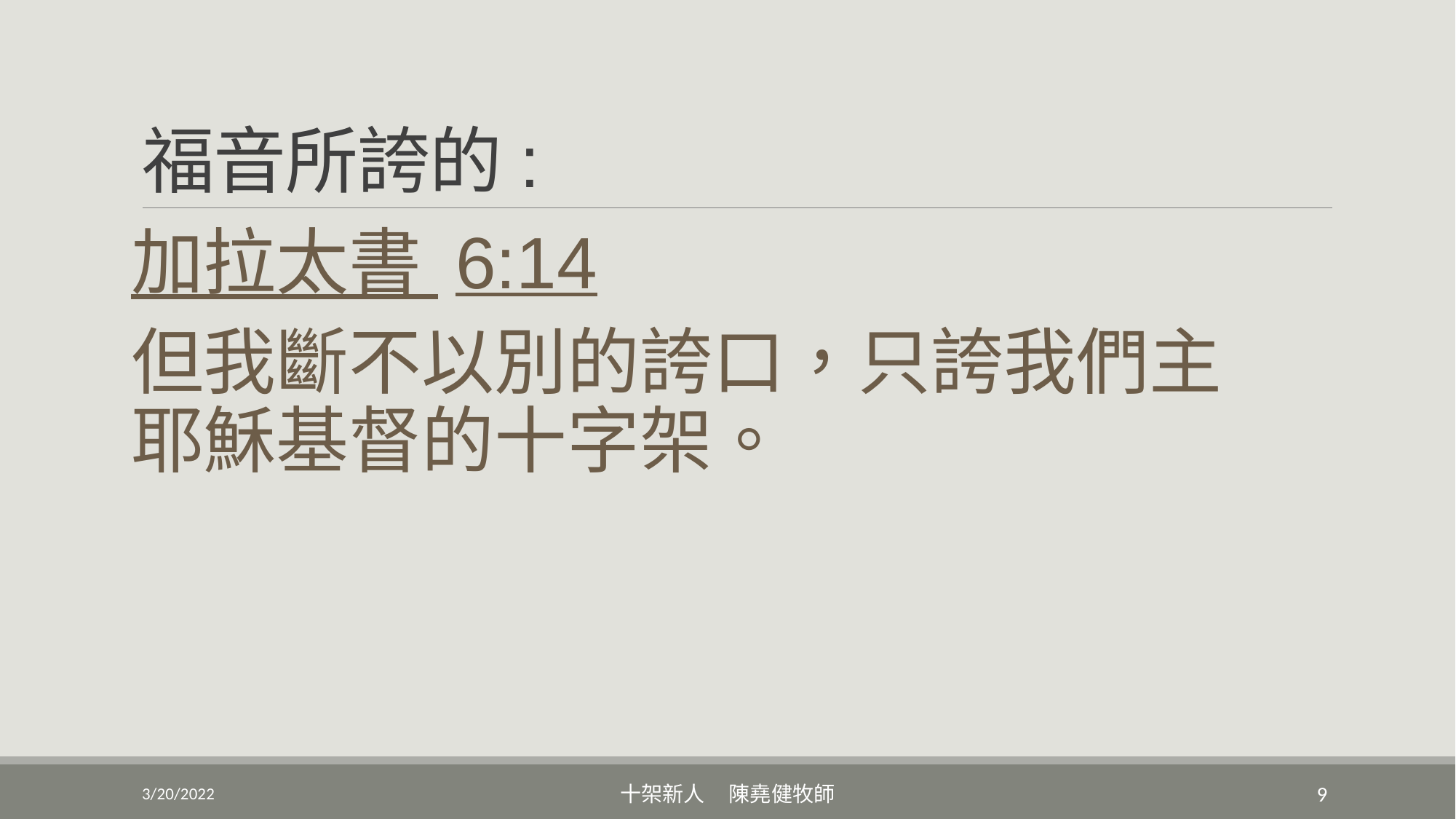

# 福音所誇的:
加拉太書 6:14
但我斷不以別的誇口，只誇我們主
耶穌基督的十字架。
3/20/2022
十架新人     陳堯健牧師
9